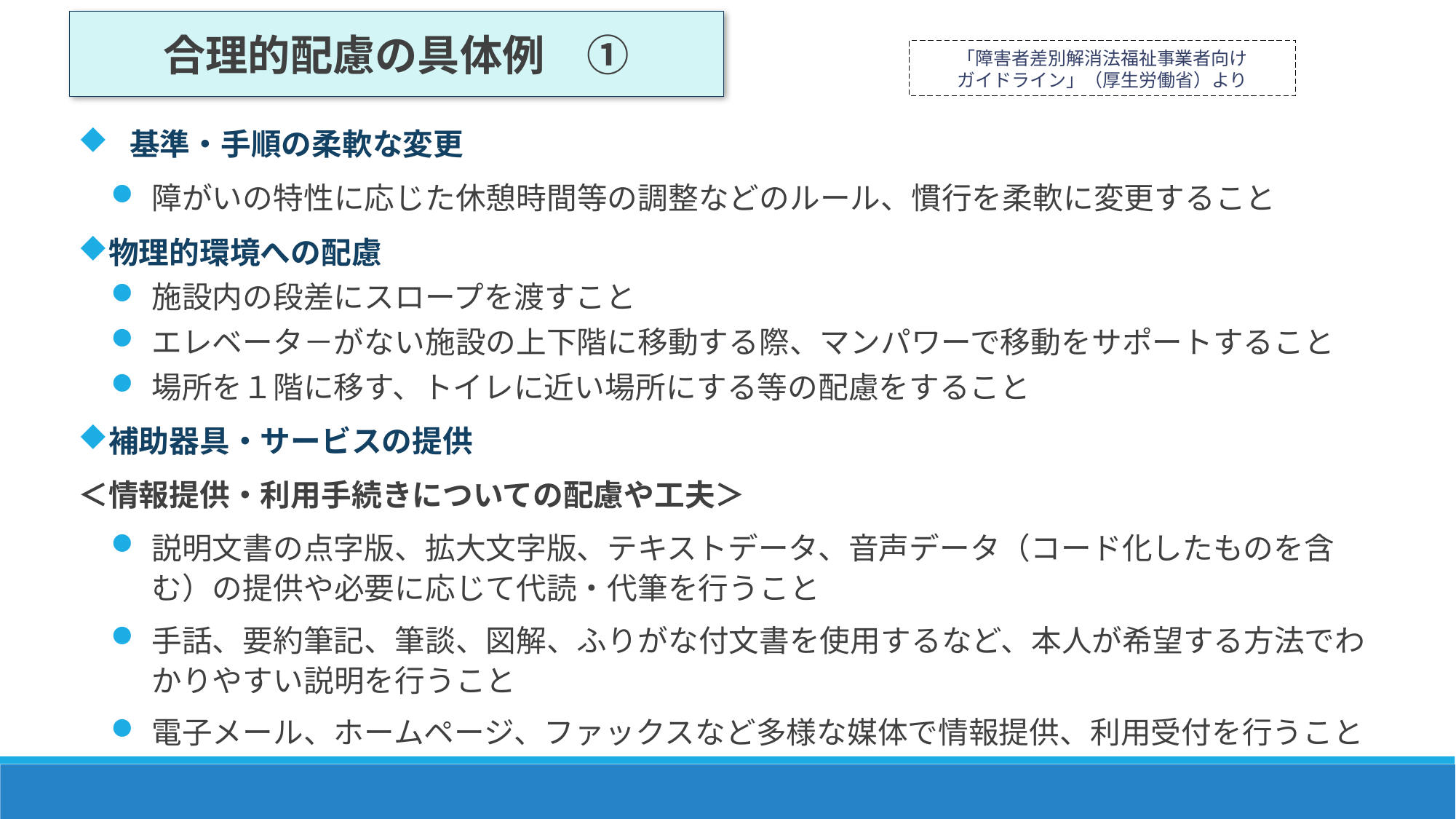

合理的配慮の具体例　①
「障害者差別解消法福祉事業者向け
ガイドライン」（厚生労働省）より
  基準・手順の柔軟な変更
障がいの特性に応じた休憩時間等の調整などのルール、慣行を柔軟に変更すること
物理的環境への配慮
施設内の段差にスロープを渡すこと
エレベータ－がない施設の上下階に移動する際、マンパワーで移動をサポートすること
場所を１階に移す、トイレに近い場所にする等の配慮をすること
補助器具・サービスの提供
＜情報提供・利用手続きについての配慮や工夫＞
説明文書の点字版、拡大文字版、テキストデータ、音声データ（コード化したものを含む）の提供や必要に応じて代読・代筆を行うこと
手話、要約筆記、筆談、図解、ふりがな付文書を使用するなど、本人が希望する方法でわかりやすい説明を行うこと
電子メール、ホームページ、ファックスなど多様な媒体で情報提供、利用受付を行うこと